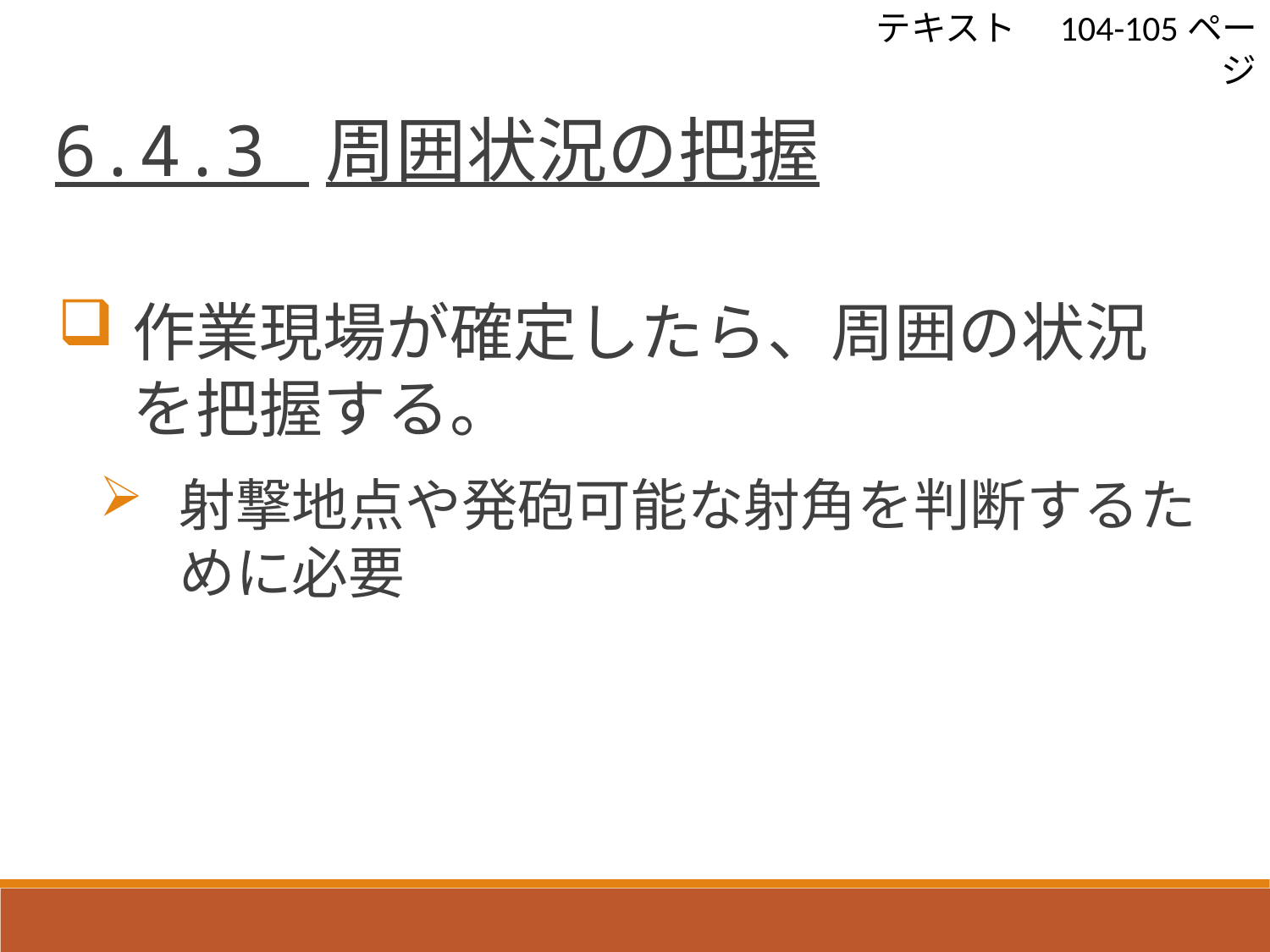

テキスト　104-105ページ
 6.4.3 周囲状況の把握
作業現場が確定したら、周囲の状況を把握する。
射撃地点や発砲可能な射角を判断するために必要